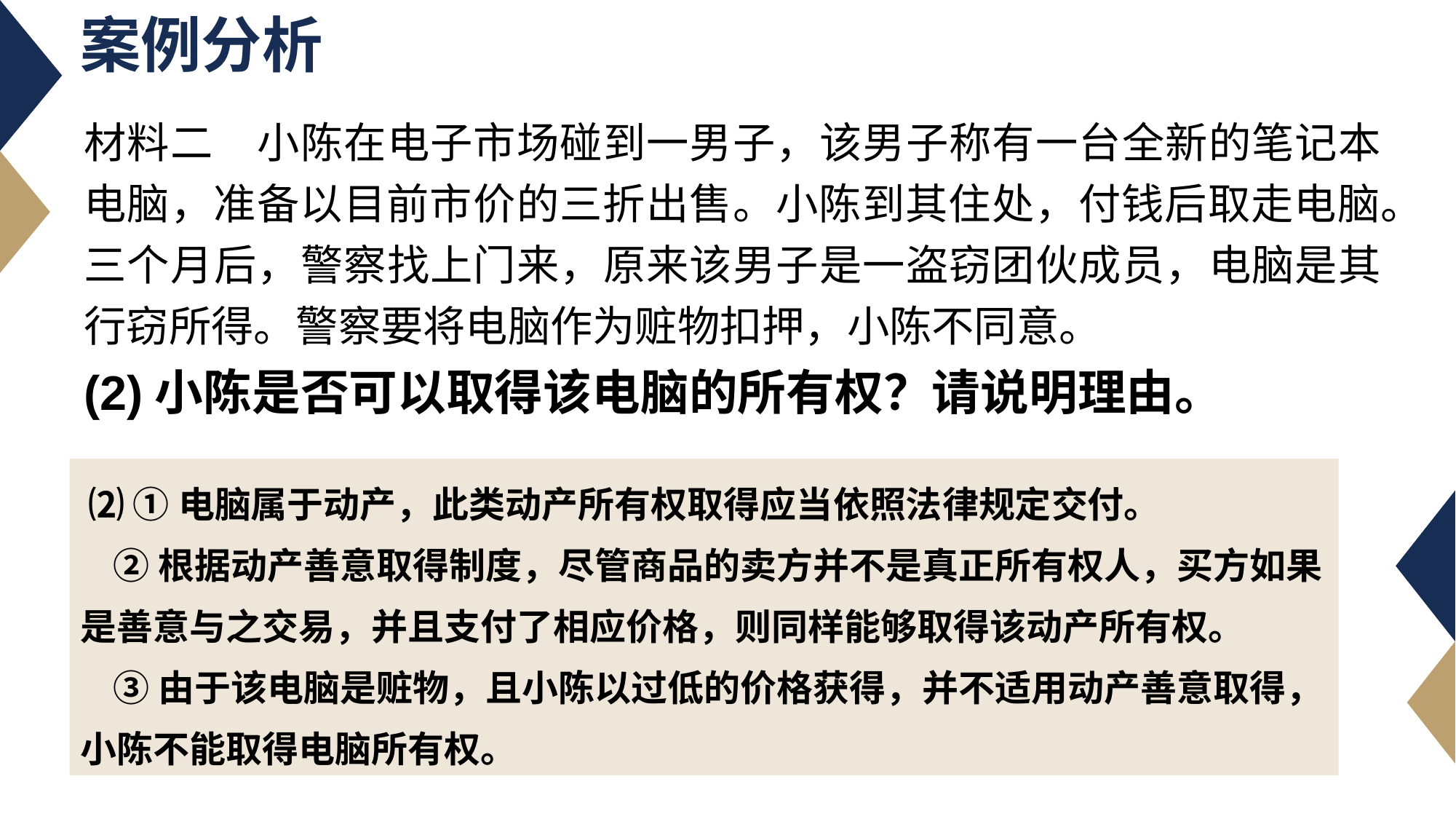

案例分析
材料二　小陈在电子市场碰到一男子，该男子称有一台全新的笔记本电脑，准备以目前市价的三折出售。小陈到其住处，付钱后取走电脑。三个月后，警察找上门来，原来该男子是一盗窃团伙成员，电脑是其行窃所得。警察要将电脑作为赃物扣押，小陈不同意。
(2)小陈是否可以取得该电脑的所有权？请说明理由。
 ⑵ ①电脑属于动产，此类动产所有权取得应当依照法律规定交付。
    ②根据动产善意取得制度，尽管商品的卖方并不是真正所有权人，买方如果是善意与之交易，并且支付了相应价格，则同样能够取得该动产所有权。
    ③由于该电脑是赃物，且小陈以过低的价格获得，并不适用动产善意取得，小陈不能取得电脑所有权。